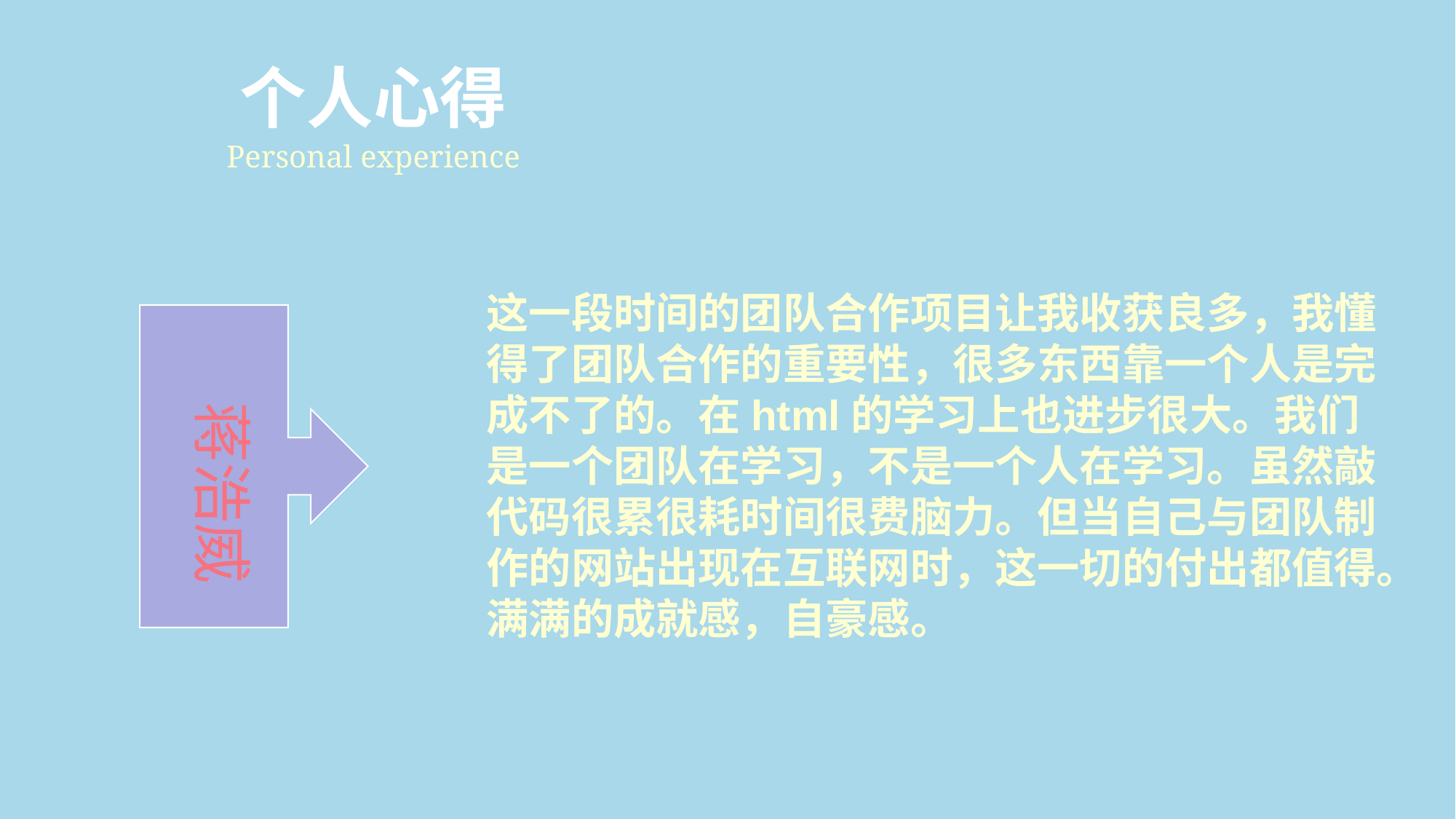

个人心得
Personal experience
这一段时间的团队合作项目让我收获良多，我懂得了团队合作的重要性，很多东西靠一个人是完成不了的。在html的学习上也进步很大。我们是一个团队在学习，不是一个人在学习。虽然敲代码很累很耗时间很费脑力。但当自己与团队制作的网站出现在互联网时，这一切的付出都值得。满满的成就感，自豪感。

蒋浩威